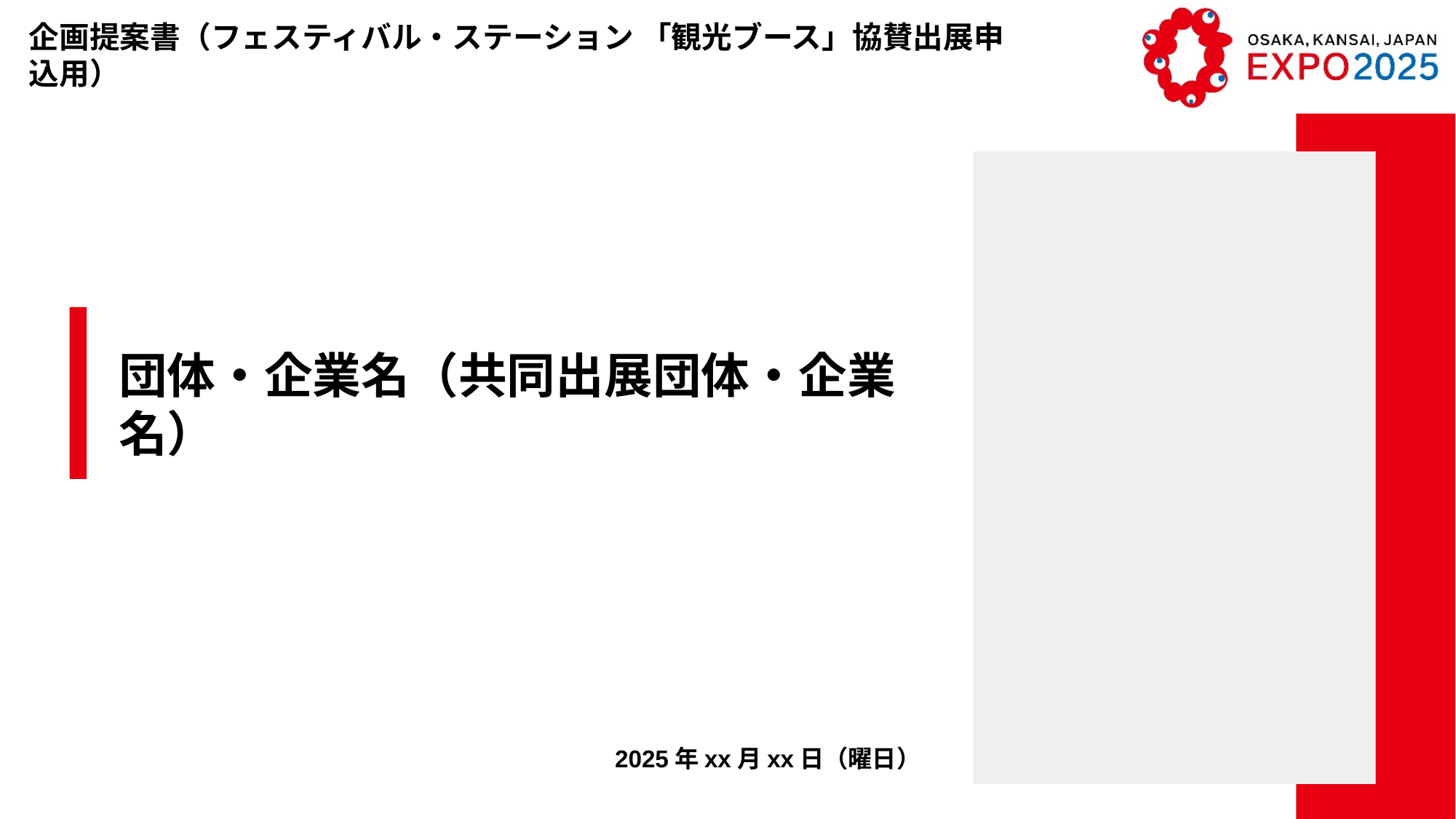

企画提案書（フェスティバル・ステーション 「観光ブース」協賛出展申込用）

団体・企業名（共同出展団体・企業名）
2025年xx月xx日（曜日）